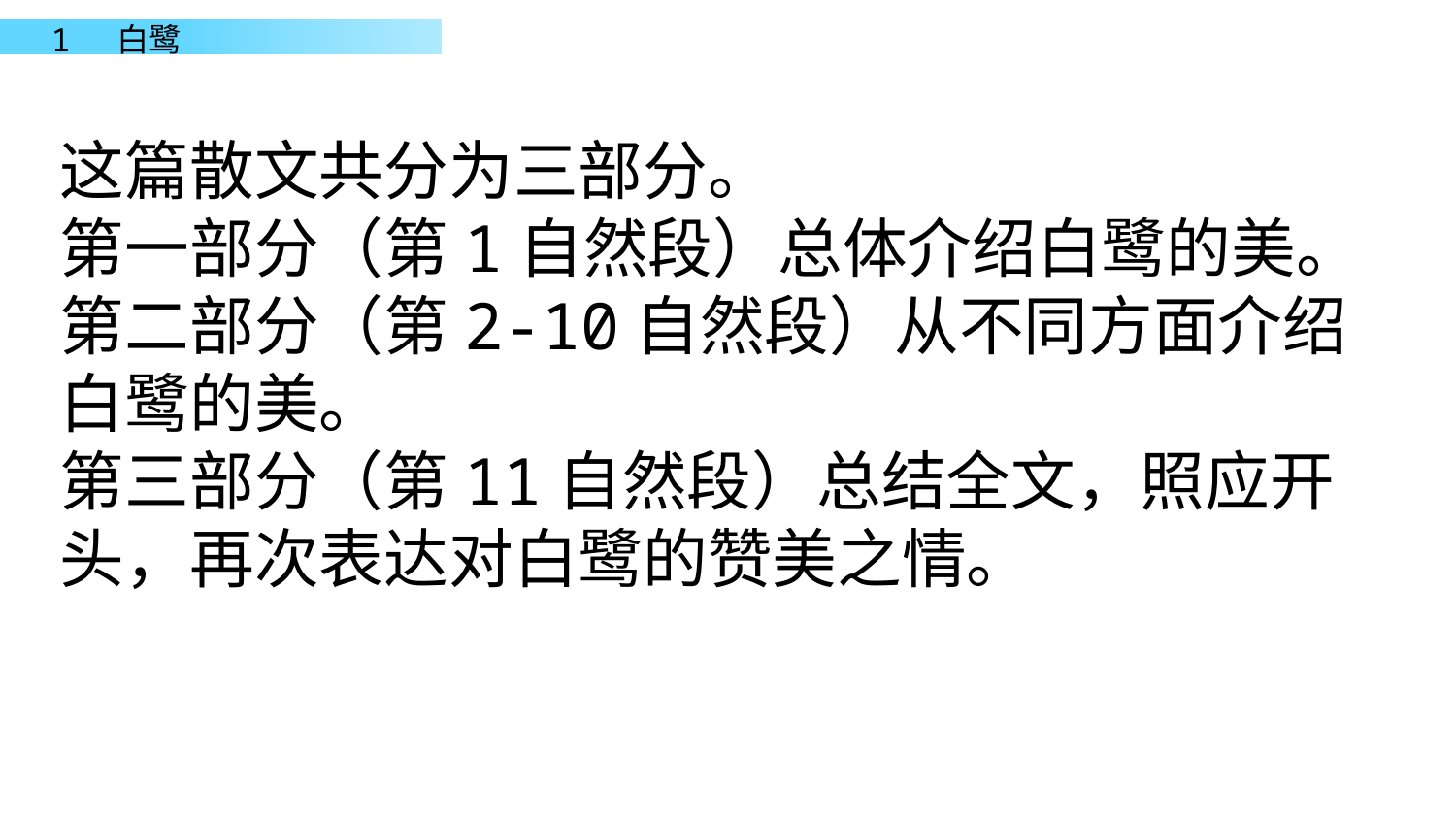

这篇散文共分为三部分。
第一部分（第1自然段）总体介绍白鹭的美。
第二部分（第2-10自然段）从不同方面介绍白鹭的美。
第三部分（第11自然段）总结全文，照应开头，再次表达对白鹭的赞美之情。